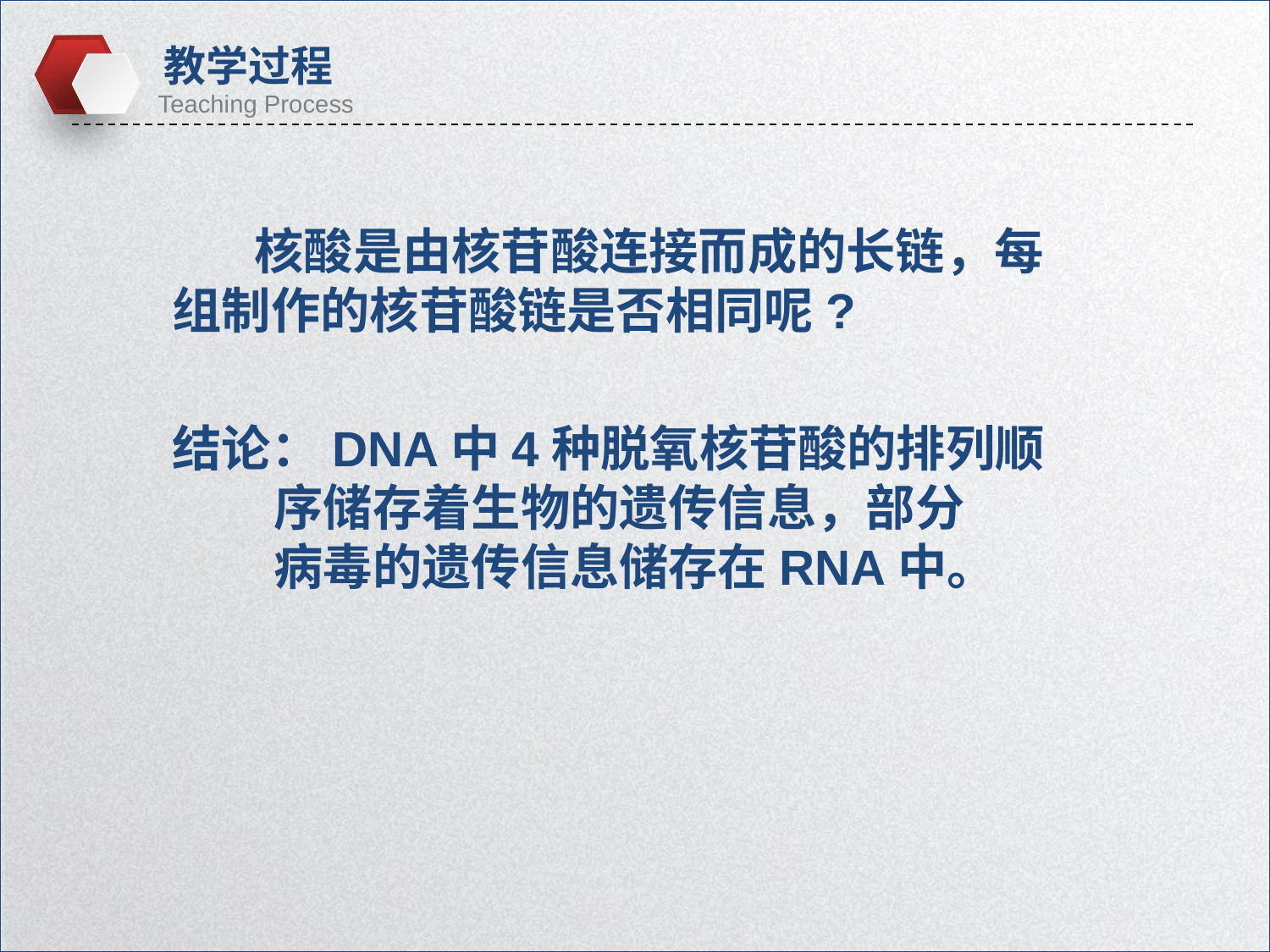

核酸是由核苷酸连接而成的长链，每组制作的核苷酸链是否相同呢?
结论：DNA中4种脱氧核苷酸的排列顺
        序储存着生物的遗传信息，部分
        病毒的遗传信息储存在RNA中。